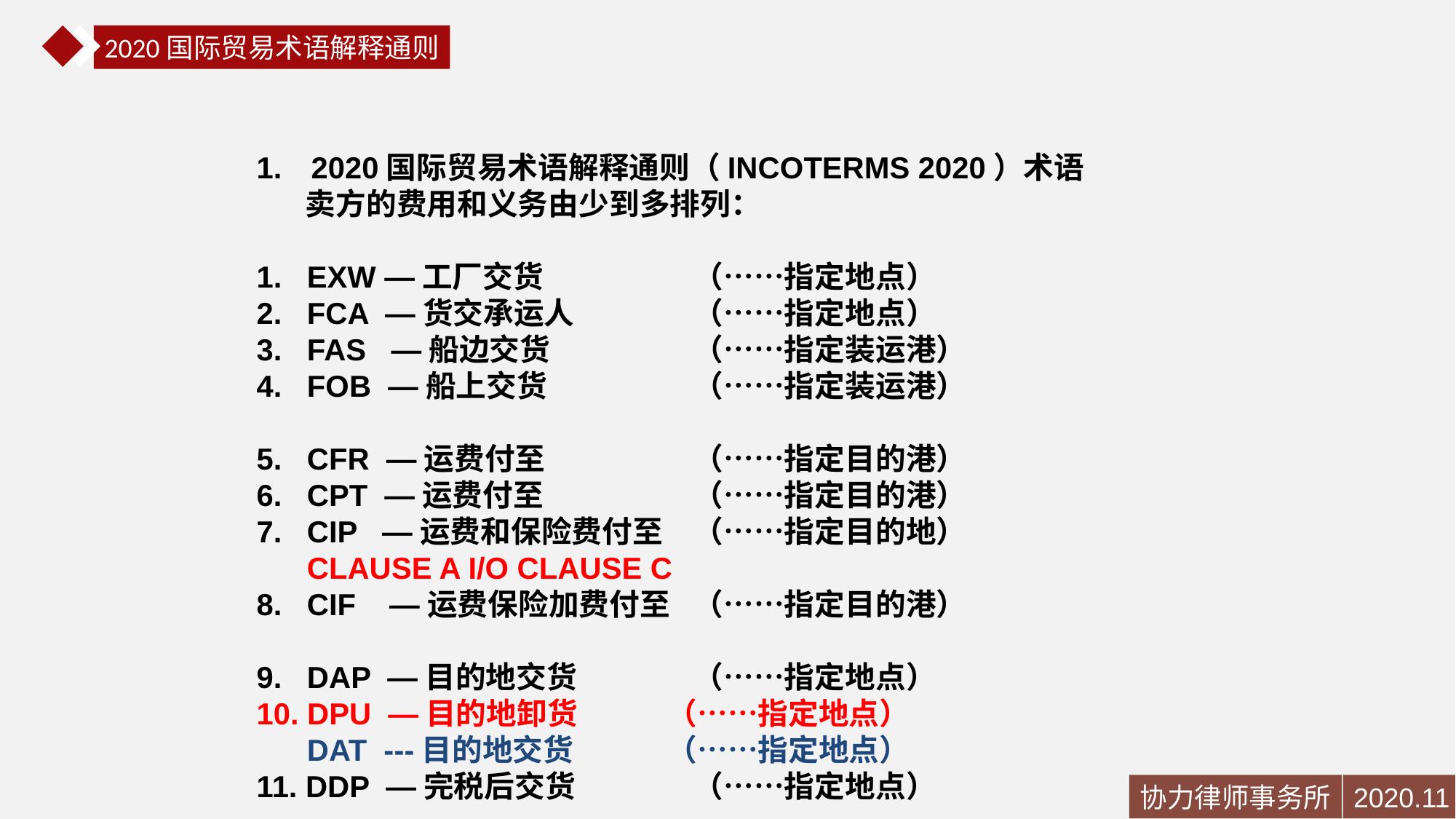

2020国际贸易术语解释通则

2020国际贸易术语解释通则（INCOTERMS 2020）术语
      卖方的费用和义务由少到多排列：

1.   EXW —工厂交货		（……指定地点）
2.   FCA  —货交承运人		（……指定地点）
3.   FAS   —船边交货		（……指定装运港）
4.   FOB  —船上交货		（……指定装运港）

5.   CFR  —运费付至           	（……指定目的港）
6.   CPT  —运费付至		（……指定目的港）
7.   CIP   —运费和保险费付至	（……指定目的地）
      CLAUSE A I/O CLAUSE C
8.   CIF    —运费保险加费付至	（……指定目的港）

9.   DAP  —目的地交货		（……指定地点）
10. DPU  —目的地卸货	            （……指定地点）
      DAT  ---目的地交货	            （……指定地点）
11. DDP  —完税后交货		（……指定地点）

协力律师事务所
2020.11